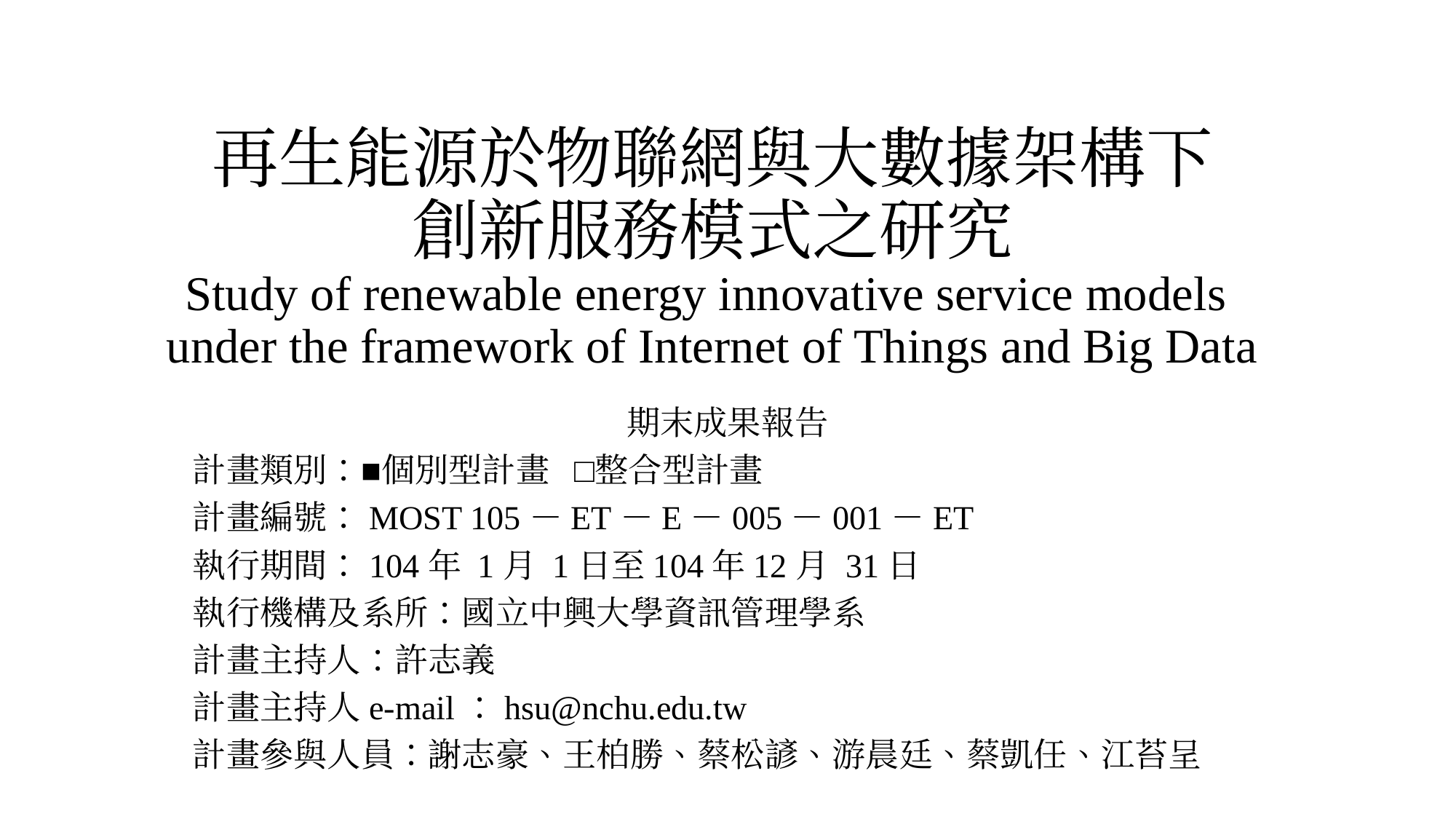

# 再生能源於物聯網與大數據架構下 創新服務模式之研究 Study of renewable energy innovative service models under the framework of Internet of Things and Big Data
期末成果報告
計畫類別：■個別型計畫   □整合型計畫
計畫編號：MOST 105－ET－E－005－001－ET
執行期間：104年 1月 1日至104年12月 31日
執行機構及系所：國立中興大學資訊管理學系
計畫主持人：許志義
計畫主持人e-mail：hsu@nchu.edu.tw
計畫參與人員：謝志豪、王柏勝、蔡松諺、游晨廷、蔡凱任、江苔呈